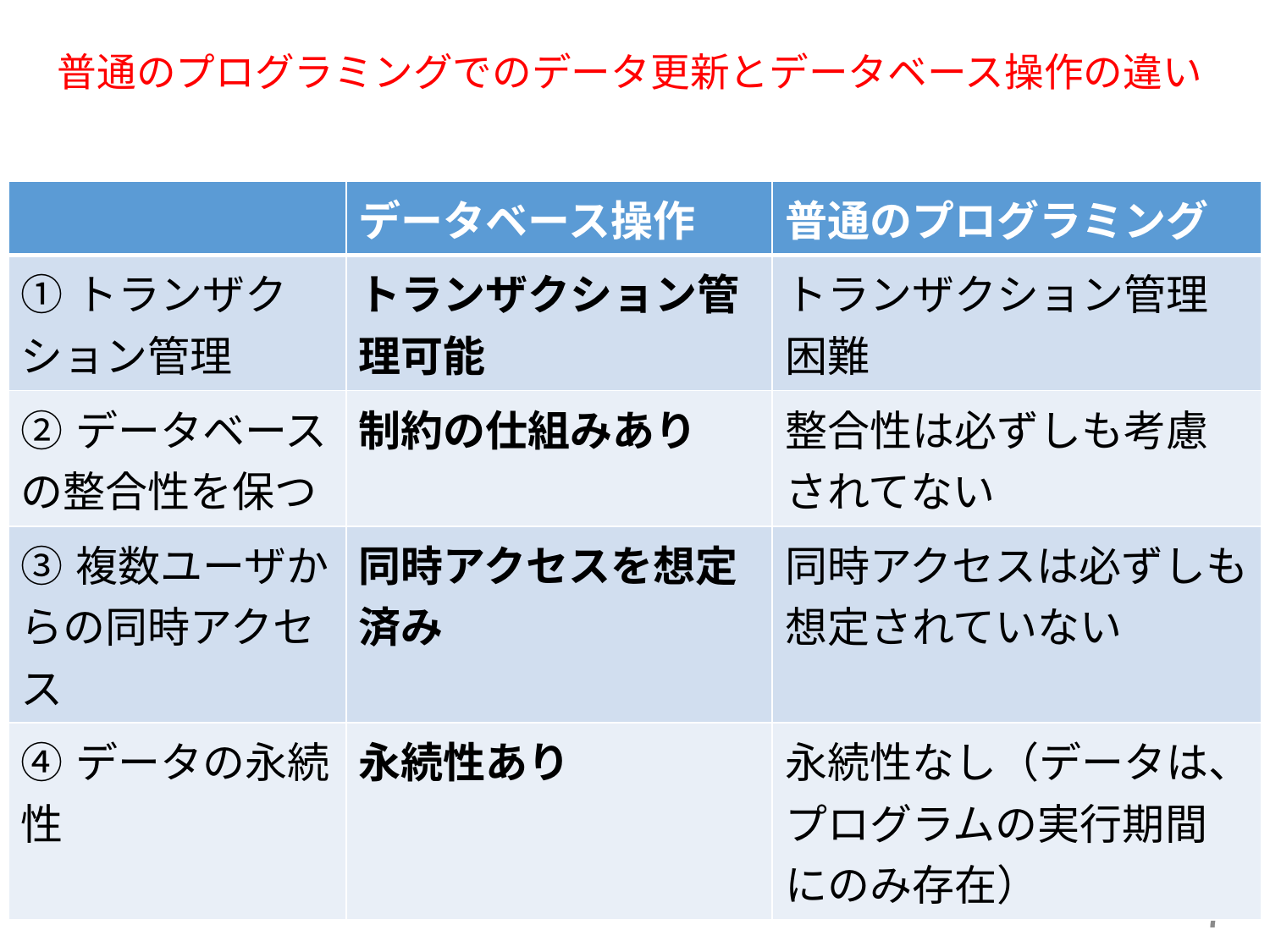

# 普通のプログラミングでのデータ更新とデータベース操作の違い
|  | データベース操作 | 普通のプログラミング |
| --- | --- | --- |
| ①トランザクション管理 | トランザクション管理可能 | トランザクション管理困難 |
| ②データベースの整合性を保つ | 制約の仕組みあり | 整合性は必ずしも考慮されてない |
| ③複数ユーザからの同時アクセス | 同時アクセスを想定済み | 同時アクセスは必ずしも想定されていない |
| ④データの永続性 | 永続性あり | 永続性なし（データは、プログラムの実行期間にのみ存在） |
7